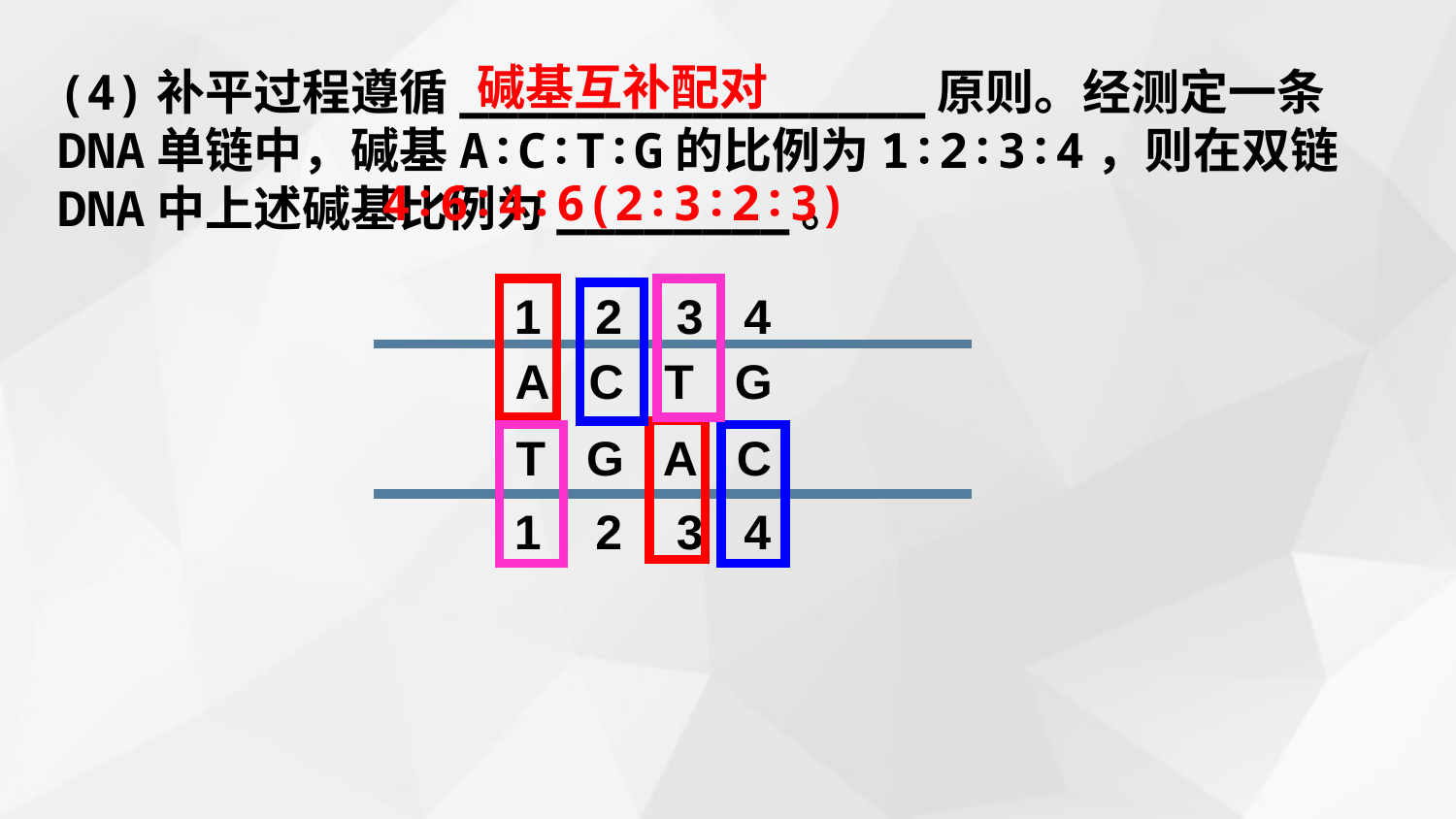

碱基互补配对
(4)补平过程遵循________________原则。经测定一条DNA单链中，碱基A∶C∶T∶G的比例为1∶2∶3∶4，则在双链DNA中上述碱基比例为________。
4∶6∶4∶6(2∶3∶2∶3)
1    2    3   4

A   C   T   G
T   G   A   C

1    2    3   4